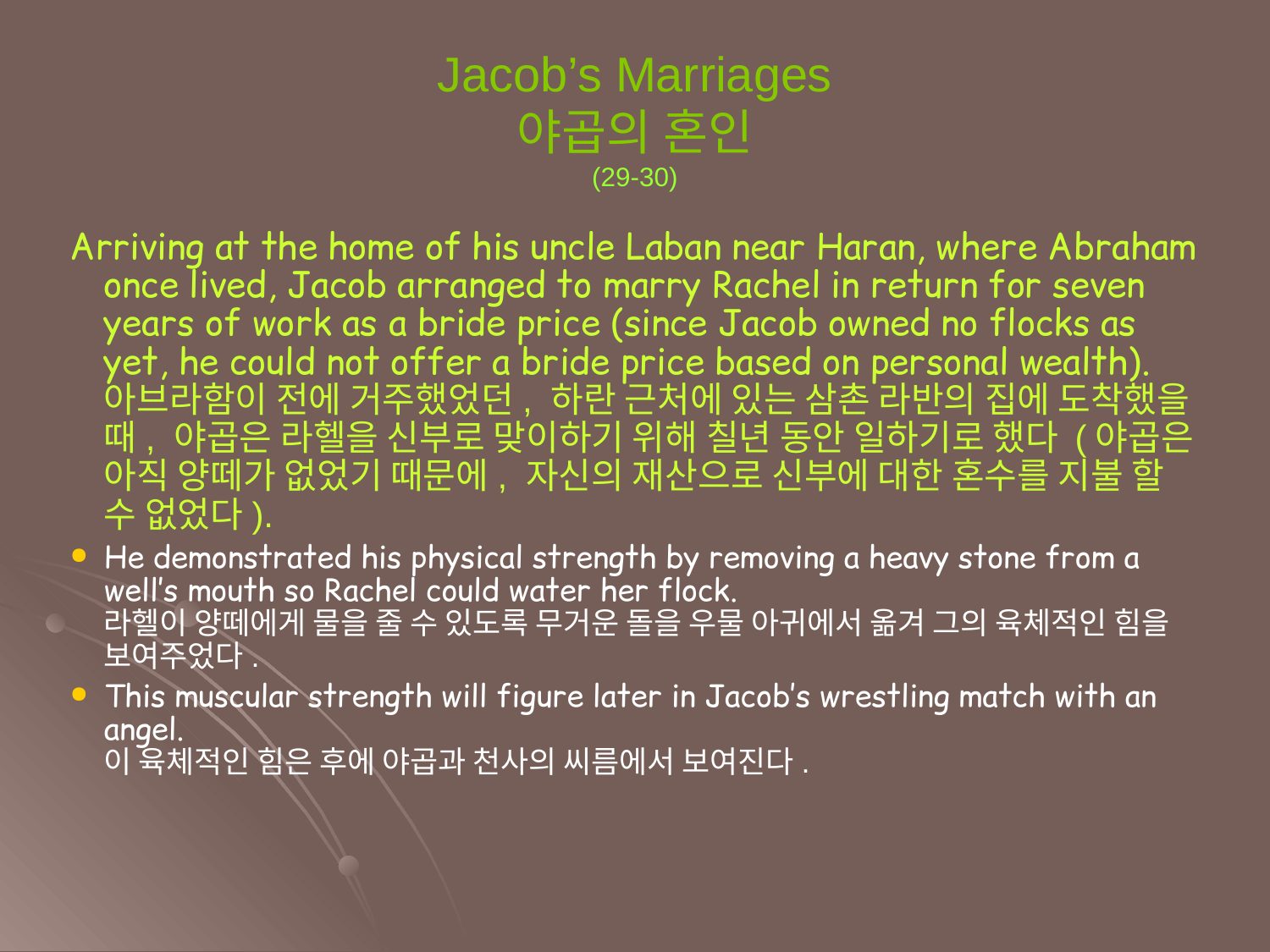

Arriving at the home of his uncle Laban near Haran, where Abraham once lived, Jacob arranged to marry Rachel in return for seven years of work as a bride price (since Jacob owned no flocks as yet, he could not offer a bride price based on personal wealth).
아브라함이 전에 거주했었던, 하란 근처에 있는 삼촌 라반의 집에 도착했을 때, 야곱은 라헬을 신부로 맞이하기 위해 칠년 동안 일하기로 했다 (야곱은 아직 양떼가 없었기 때문에, 자신의 재산으로 신부에 대한 혼수를 지불 할 수 없었다).
He demonstrated his physical strength by removing a heavy stone from a well’s mouth so Rachel could water her flock.
라헬이 양떼에게 물을 줄 수 있도록 무거운 돌을 우물 아귀에서 옮겨 그의 육체적인 힘을 보여주었다.
This muscular strength will figure later in Jacob’s wrestling match with an angel.
이 육체적인 힘은 후에 야곱과 천사의 씨름에서 보여진다.
Jacob’s Marriages
야곱의 혼인
(29-30)